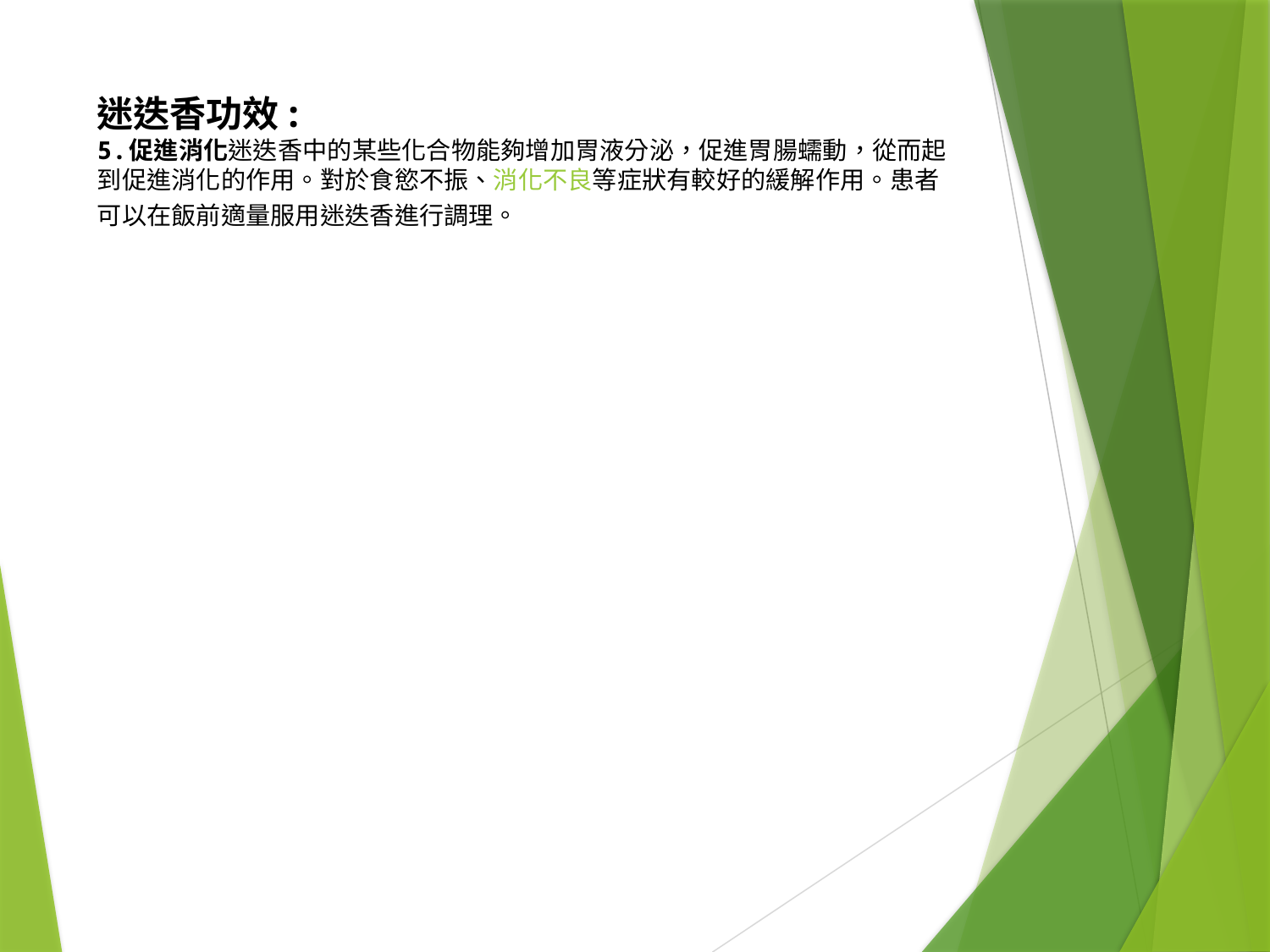

# 迷迭香功效: 5.促進消化迷迭香中的某些化合物能夠增加胃液分泌，促進胃腸蠕動，從而起到促進消化的作用。對於食慾不振、消化不良等症狀有較好的緩解作用。患者可以在飯前適量服用迷迭香進行調理。